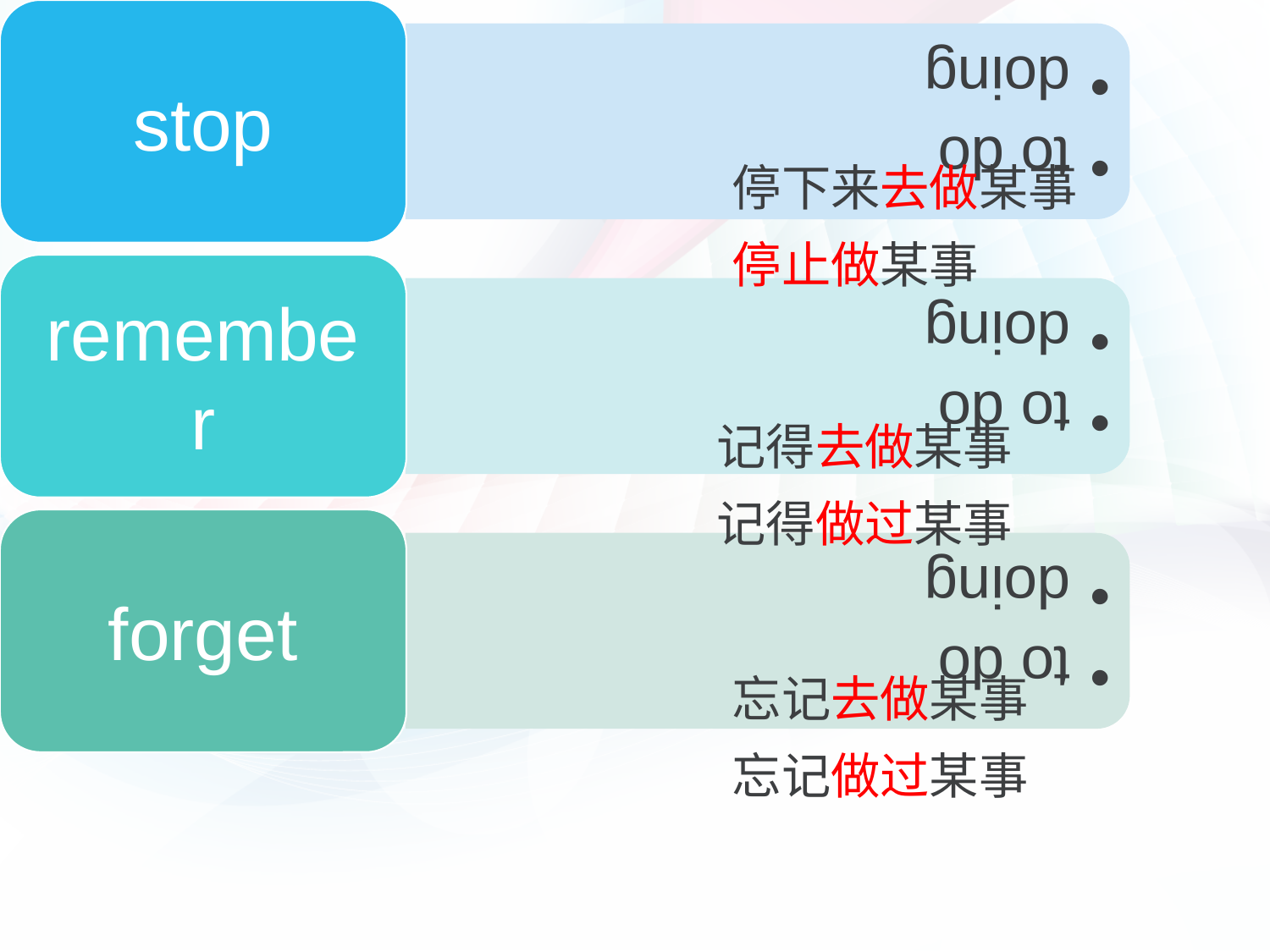

to do
doing
stop
to do
doing
remember
to do
doing
forget
停下来去做某事
停止做某事
记得去做某事
记得做过某事
忘记去做某事
忘记做过某事